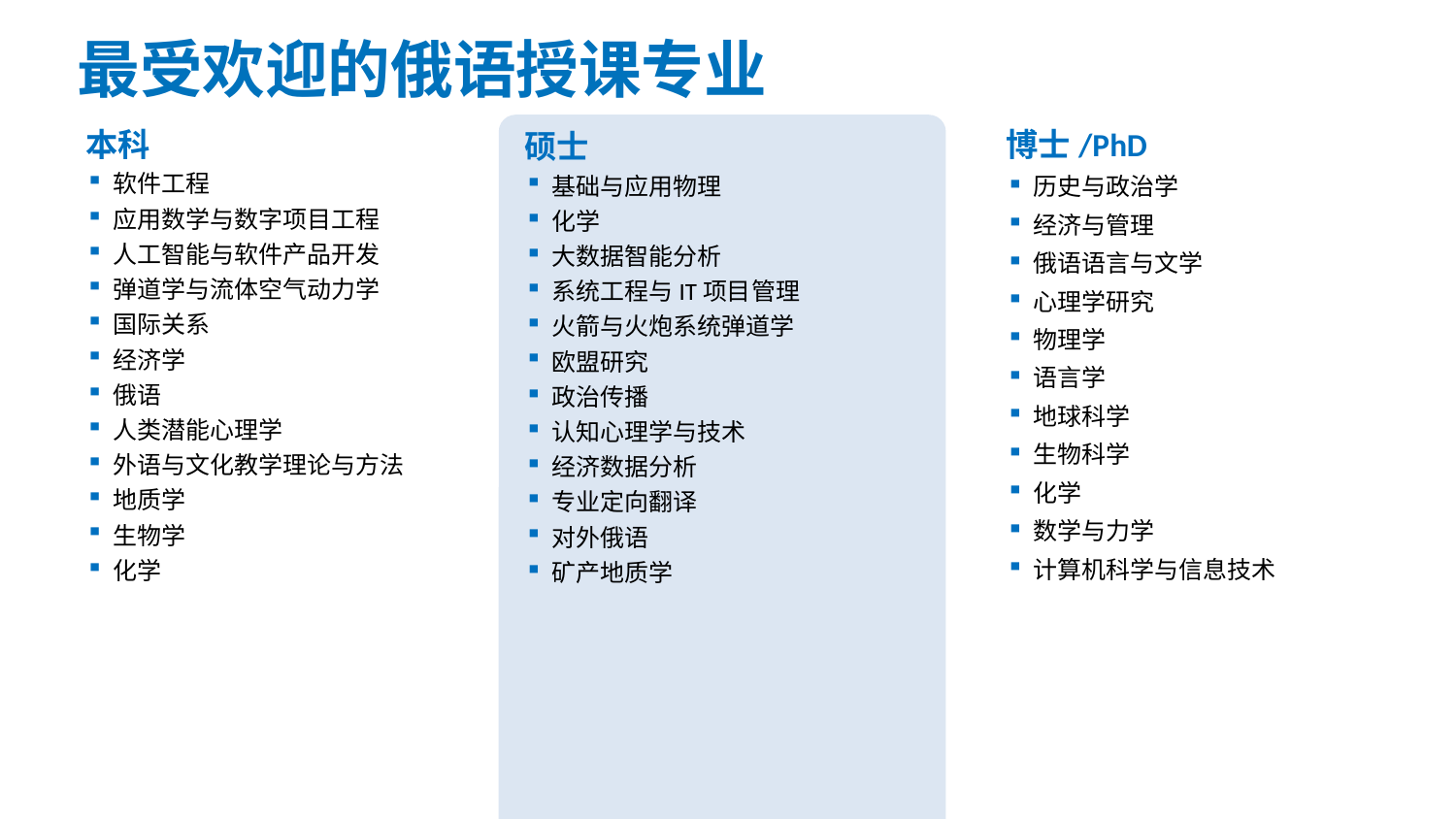

最受欢迎的俄语授课专业

本科
软件工程
应用数学与数字项目工程
人工智能与软件产品开发
弹道学与流体空气动力学
国际关系
经济学
俄语
人类潜能心理学
外语与文化教学理论与方法
地质学
生物学
化学

博士/PhD
历史与政治学
经济与管理
俄语语言与文学
心理学研究
物理学
语言学
地球科学
生物科学
化学
数学与力学
计算机科学与信息技术

硕士
基础与应用物理
化学
大数据智能分析
系统工程与IT项目管理
火箭与火炮系统弹道学
欧盟研究
政治传播
认知心理学与技术
经济数据分析
专业定向翻译
对外俄语
矿产地质学